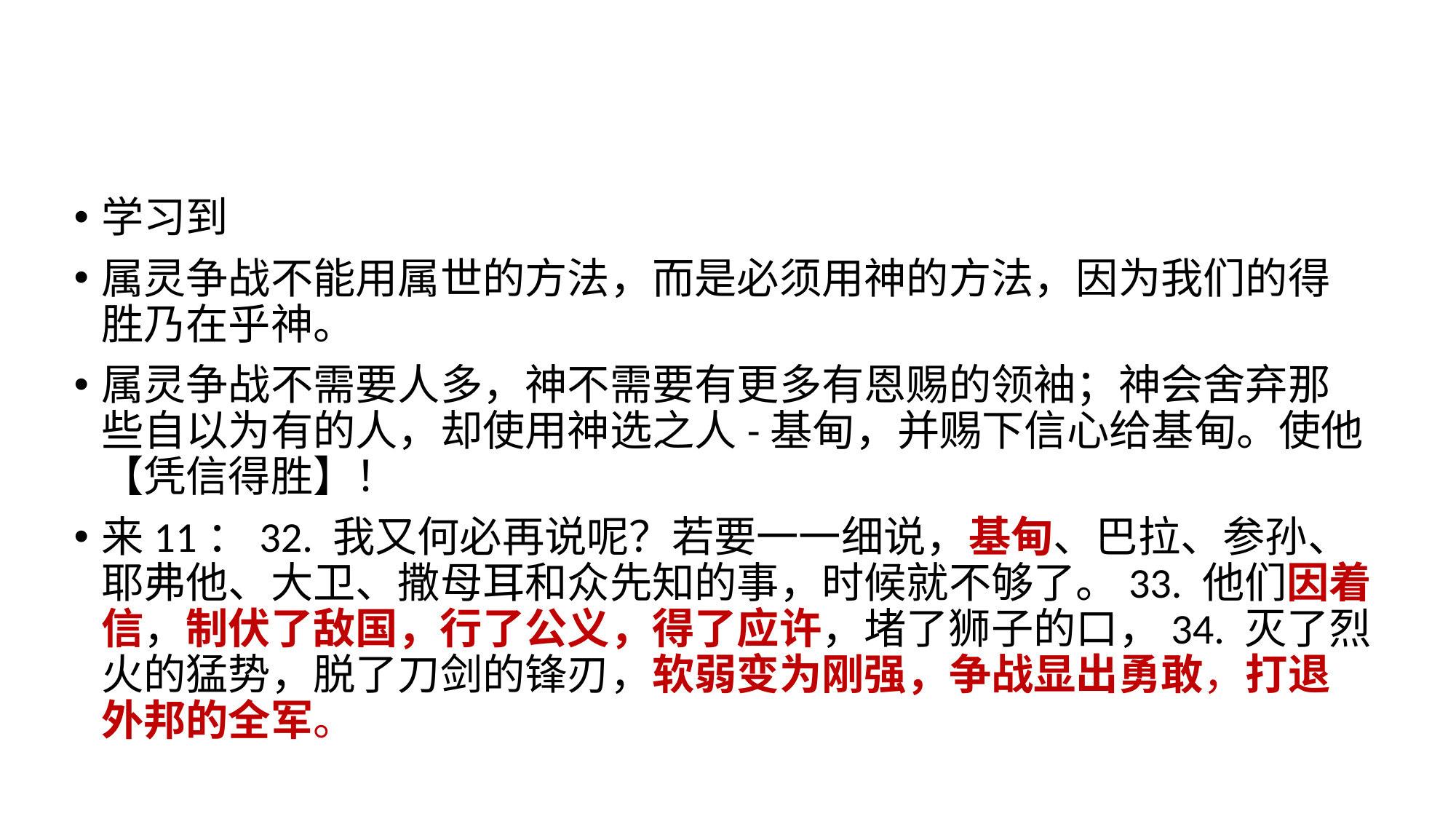

学习到
属灵争战不能用属世的方法，而是必须用神的方法，因为我们的得胜乃在乎神。
属灵争战不需要人多，神不需要有更多有恩赐的领袖；神会舍弃那些自以为有的人，却使用神选之人-基甸，并赐下信心给基甸。使他【凭信得胜】！
来11：32. 我又何必再说呢？若要一一细说，基甸、巴拉、参孙、耶弗他、大卫、撒母耳和众先知的事，时候就不够了。33. 他们因着信，制伏了敌国，行了公义，得了应许，堵了狮子的口，34. 灭了烈火的猛势，脱了刀剑的锋刃，软弱变为刚强，争战显出勇敢，打退外邦的全军。